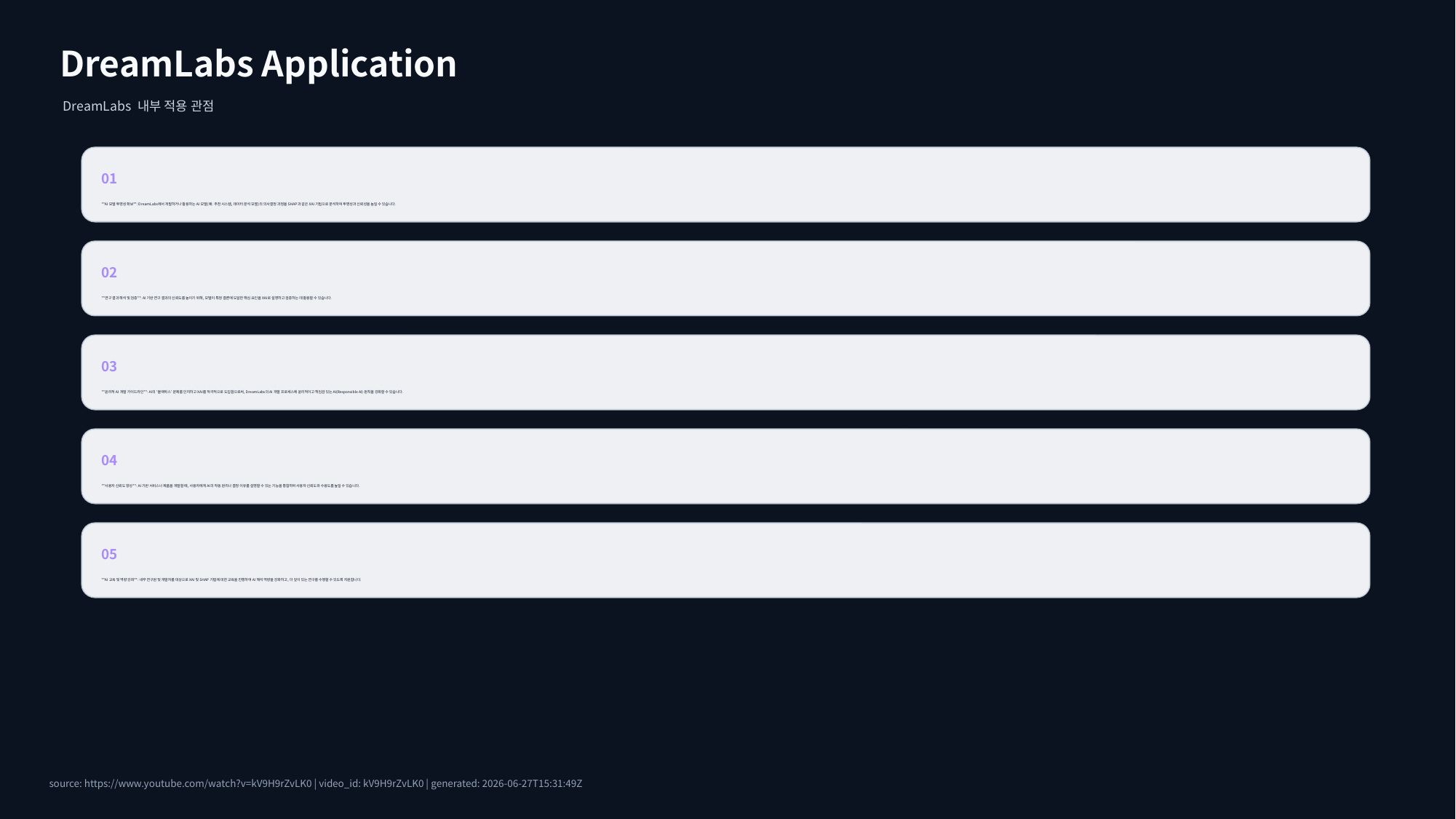

DreamLabs Application
DreamLabs 내부 적용 관점

01
**AI 모델 투명성 확보**: DreamLabs에서 개발하거나 활용하는 AI 모델(예: 추천 시스템, 데이터 분석 모델)의 의사결정 과정을 SHAP과 같은 XAI 기법으로 분석하여 투명성과 신뢰성을 높일 수 있습니다.

02
**연구 결과 해석 및 검증**: AI 기반 연구 결과의 신뢰도를 높이기 위해, 모델이 특정 결론에 도달한 핵심 요인을 XAI로 설명하고 검증하는 데 활용할 수 있습니다.

03
**윤리적 AI 개발 가이드라인**: AI의 '블랙박스' 문제를 인지하고 XAI를 적극적으로 도입함으로써, DreamLabs의 AI 개발 프로세스에 윤리적이고 책임감 있는 AI(Responsible AI) 원칙을 강화할 수 있습니다.

04
**사용자 신뢰도 향상**: AI 기반 서비스나 제품을 개발할 때, 사용자에게 AI의 작동 원리나 결정 이유를 설명할 수 있는 기능을 통합하여 사용자 신뢰도와 수용도를 높일 수 있습니다.

05
**AI 교육 및 역량 강화**: 내부 연구원 및 개발자를 대상으로 XAI 및 SHAP 기법에 대한 교육을 진행하여 AI 해석 역량을 강화하고, 더 깊이 있는 연구를 수행할 수 있도록 지원합니다.
source: https://www.youtube.com/watch?v=kV9H9rZvLK0 | video_id: kV9H9rZvLK0 | generated: 2026-06-27T15:31:49Z